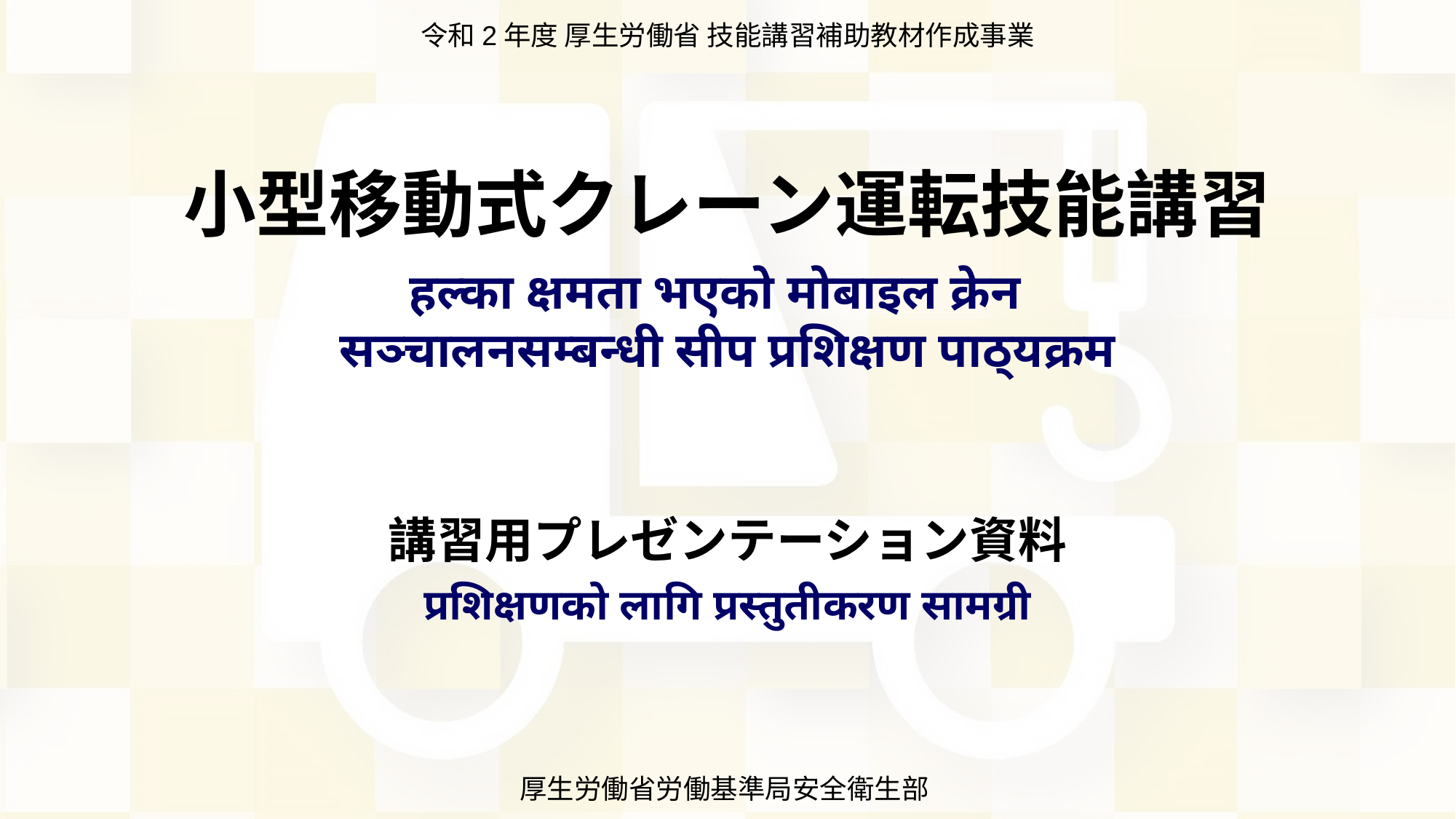

令和2年度 厚生労働省 技能講習補助教材作成事業
小型移動式クレーン運転技能講習
हल्का क्षमता भएको मोबाइल क्रेन
सञ्चालनसम्बन्धी सीप प्रशिक्षण पाठ्यक्रम
講習用プレゼンテーション資料
प्रशिक्षणको लागि प्रस्तुतीकरण सामग्री
厚生労働省労働基準局安全衛生部